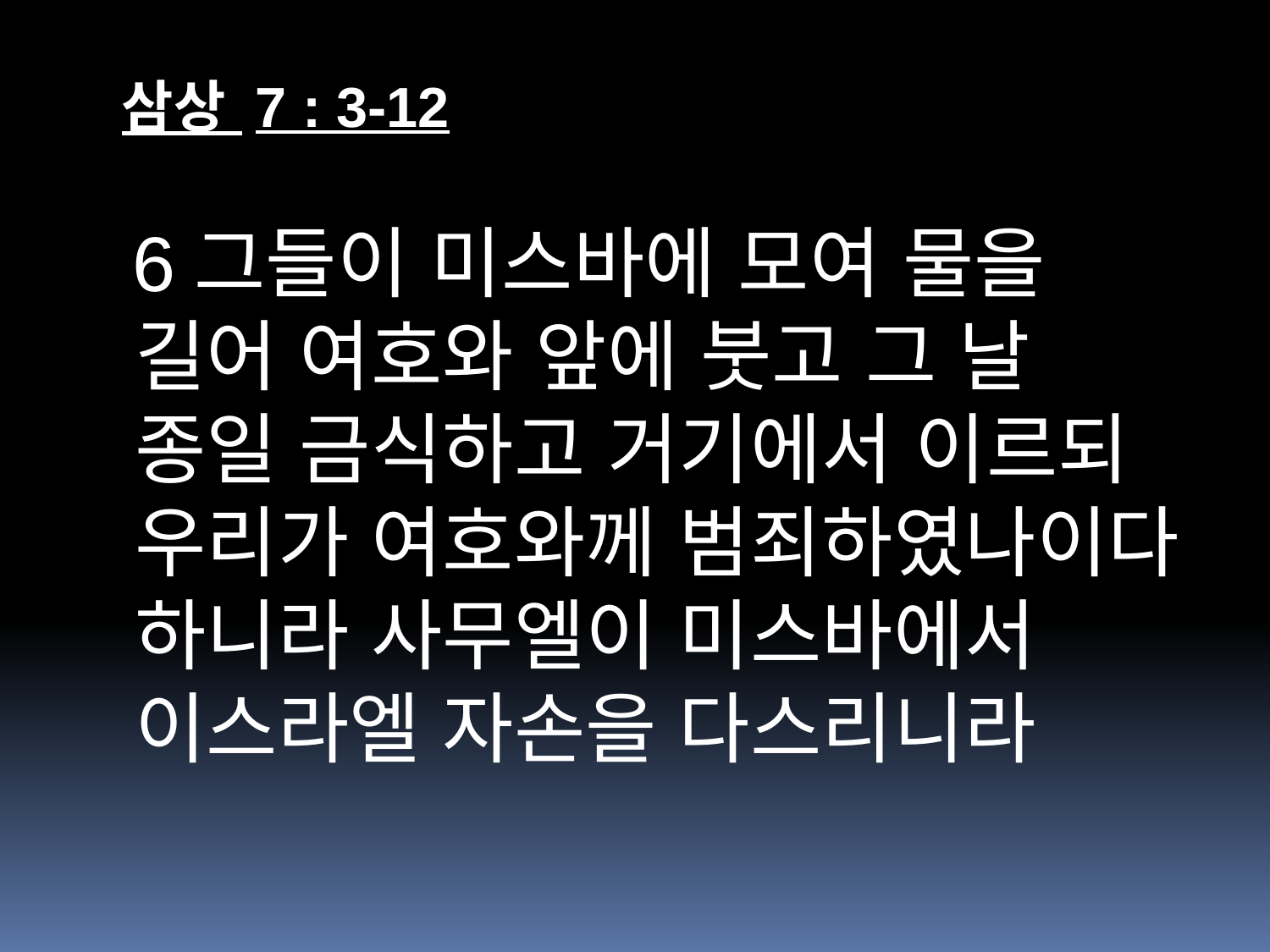

삼상 7 : 3-12

  6그들이 미스바에 모여 물을 길어 여호와 앞에 붓고 그 날 종일 금식하고 거기에서 이르되 우리가 여호와께 범죄하였나이다 하니라 사무엘이 미스바에서 이스라엘 자손을 다스리니라